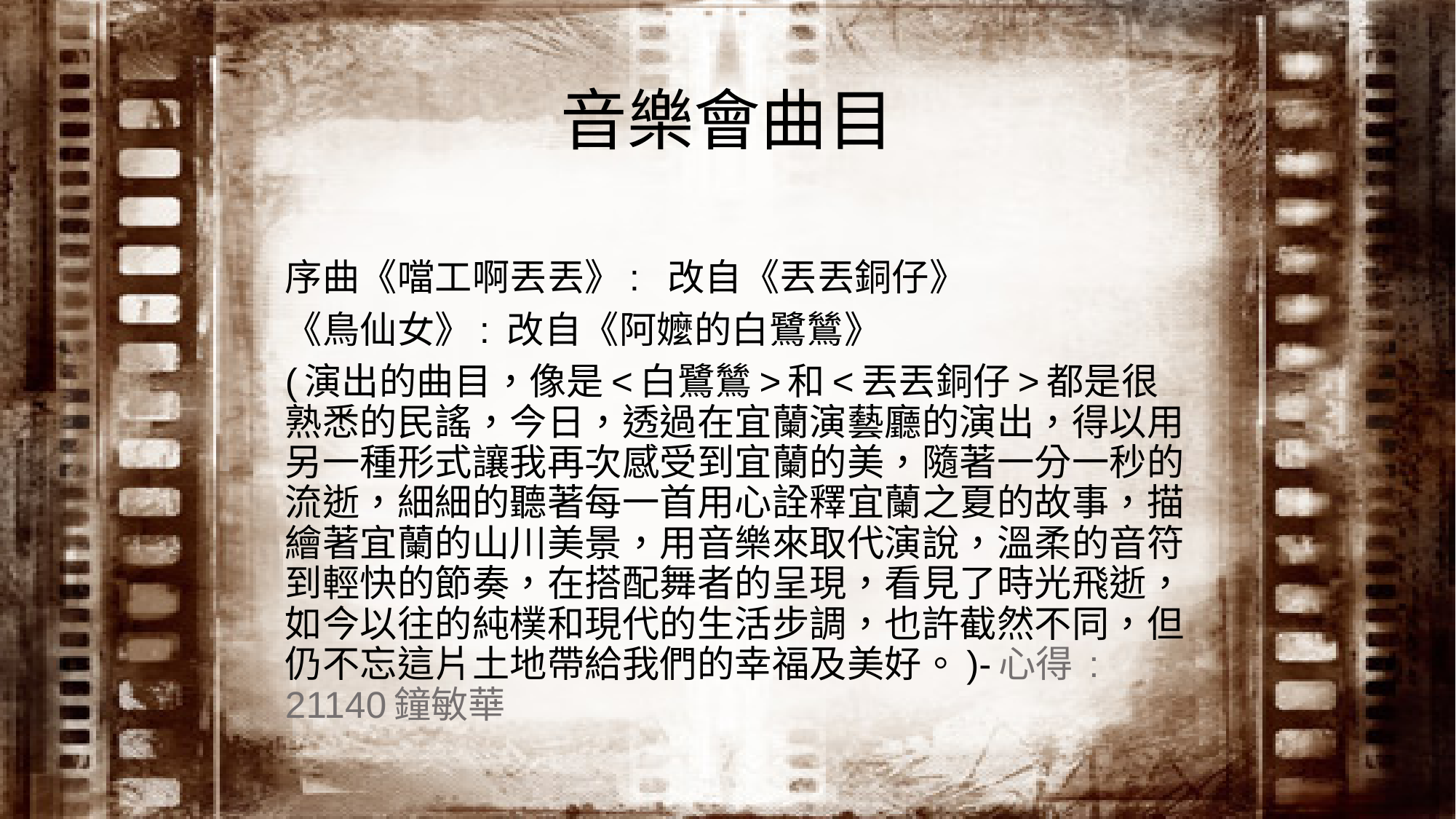

# 音樂會曲目
序曲《噹工啊丟丟》:  改自《丟丟銅仔》
《鳥仙女》: 改自《阿嬤的白鷺鷥》
(演出的曲目，像是<白鷺鷥>和<丟丟銅仔>都是很熟悉的民謠，今日，透過在宜蘭演藝廳的演出，得以用另一種形式讓我再次感受到宜蘭的美，隨著一分一秒的流逝，細細的聽著每一首用心詮釋宜蘭之夏的故事，描繪著宜蘭的山川美景，用音樂來取代演說，溫柔的音符到輕快的節奏，在搭配舞者的呈現，看見了時光飛逝，如今以往的純樸和現代的生活步調，也許截然不同，但仍不忘這片土地帶給我們的幸福及美好。)-心得 : 21140鐘敏華